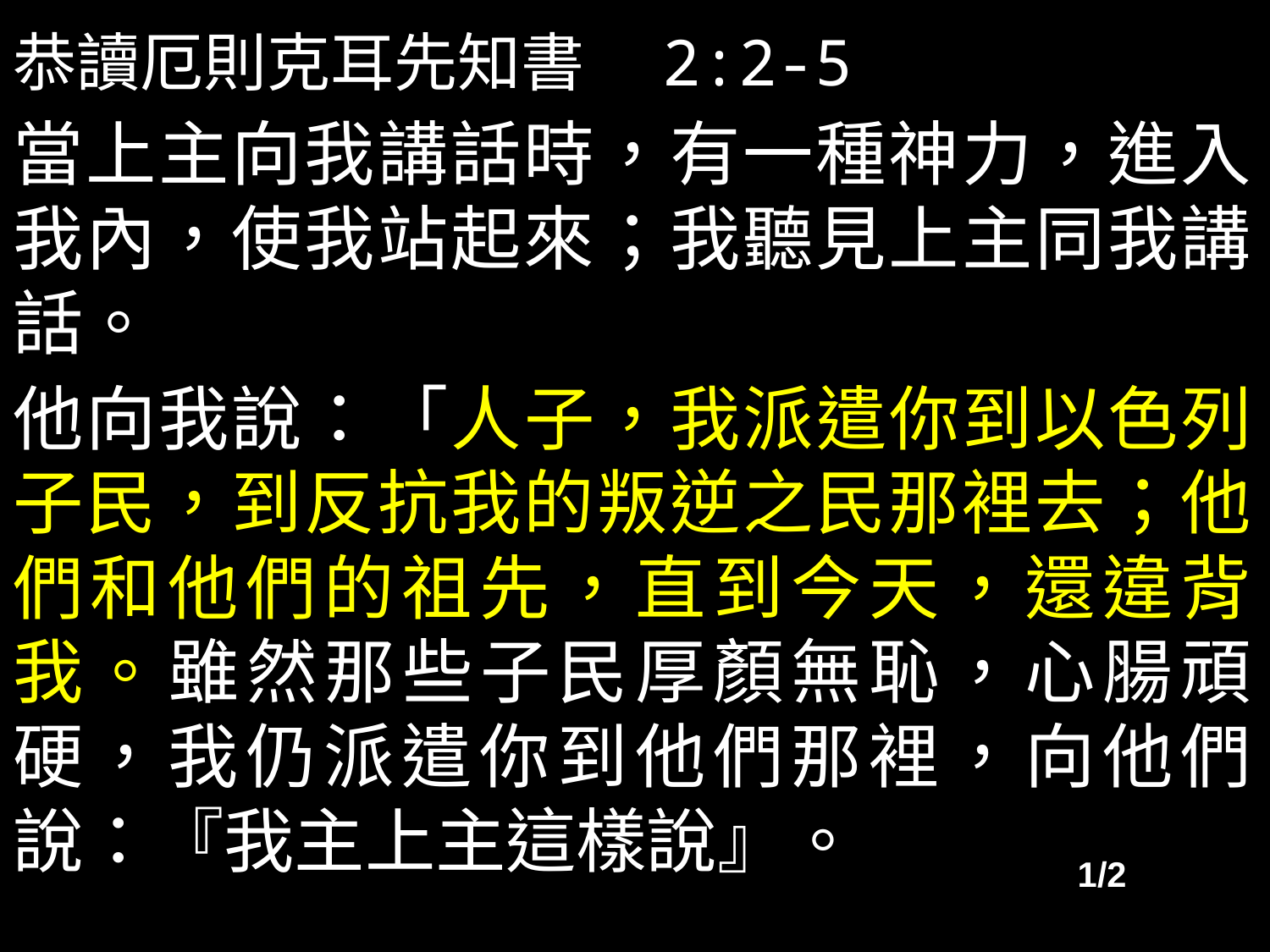

恭讀厄則克耳先知書　2:2-5
當上主向我講話時，有一種神力，進入我內，使我站起來；我聽見上主同我講話。
他向我說：「人子，我派遣你到以色列子民，到反抗我的叛逆之民那裡去；他們和他們的祖先，直到今天，還違背我。雖然那些子民厚顏無恥，心腸頑硬，我仍派遣你到他們那裡，向他們說：『我主上主這樣說』。
1/2